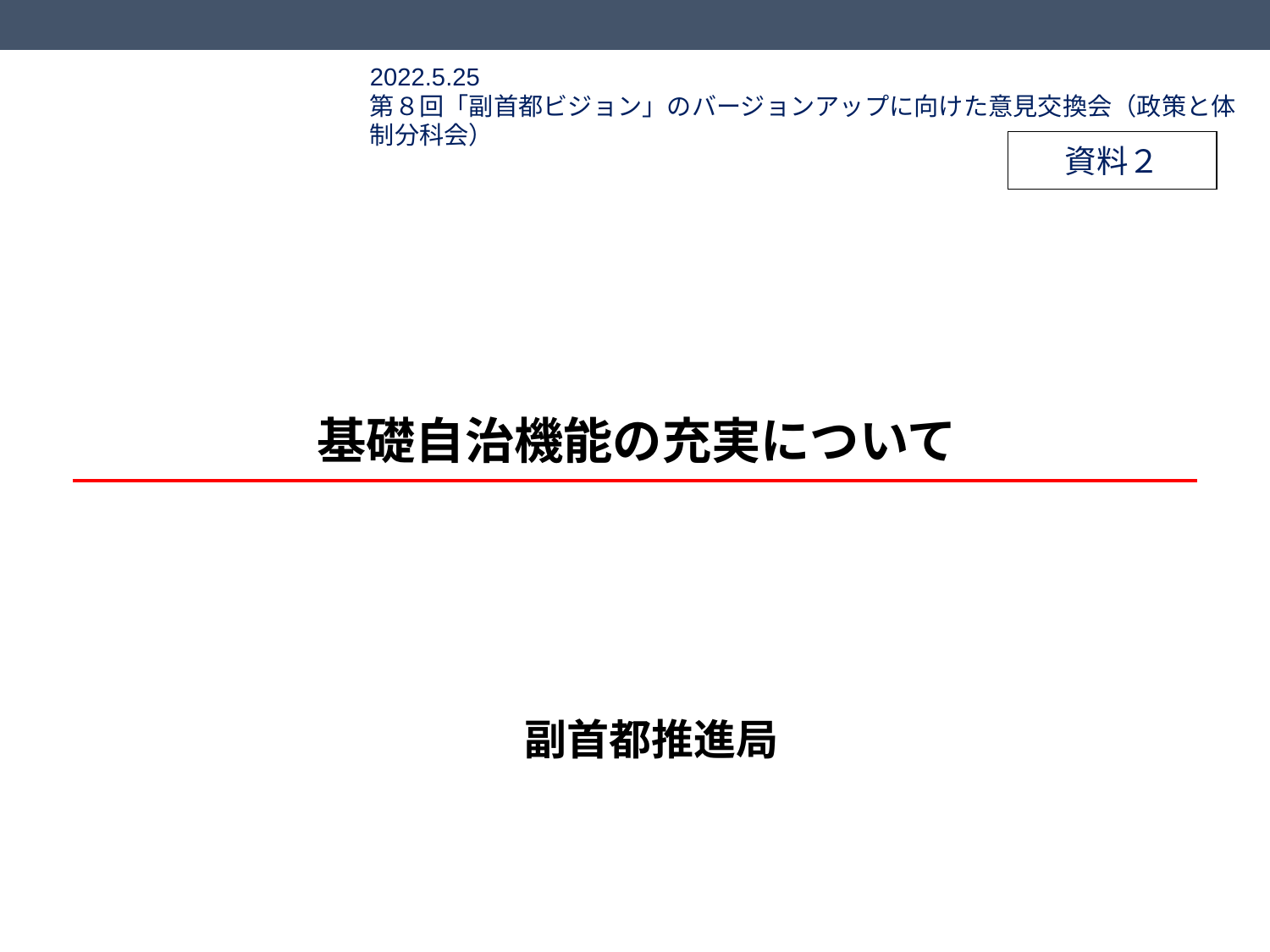

2022.5.25
第８回「副首都ビジョン」のバージョンアップに向けた意見交換会（政策と体制分科会）
資料２
# 基礎自治機能の充実について

副首都推進局